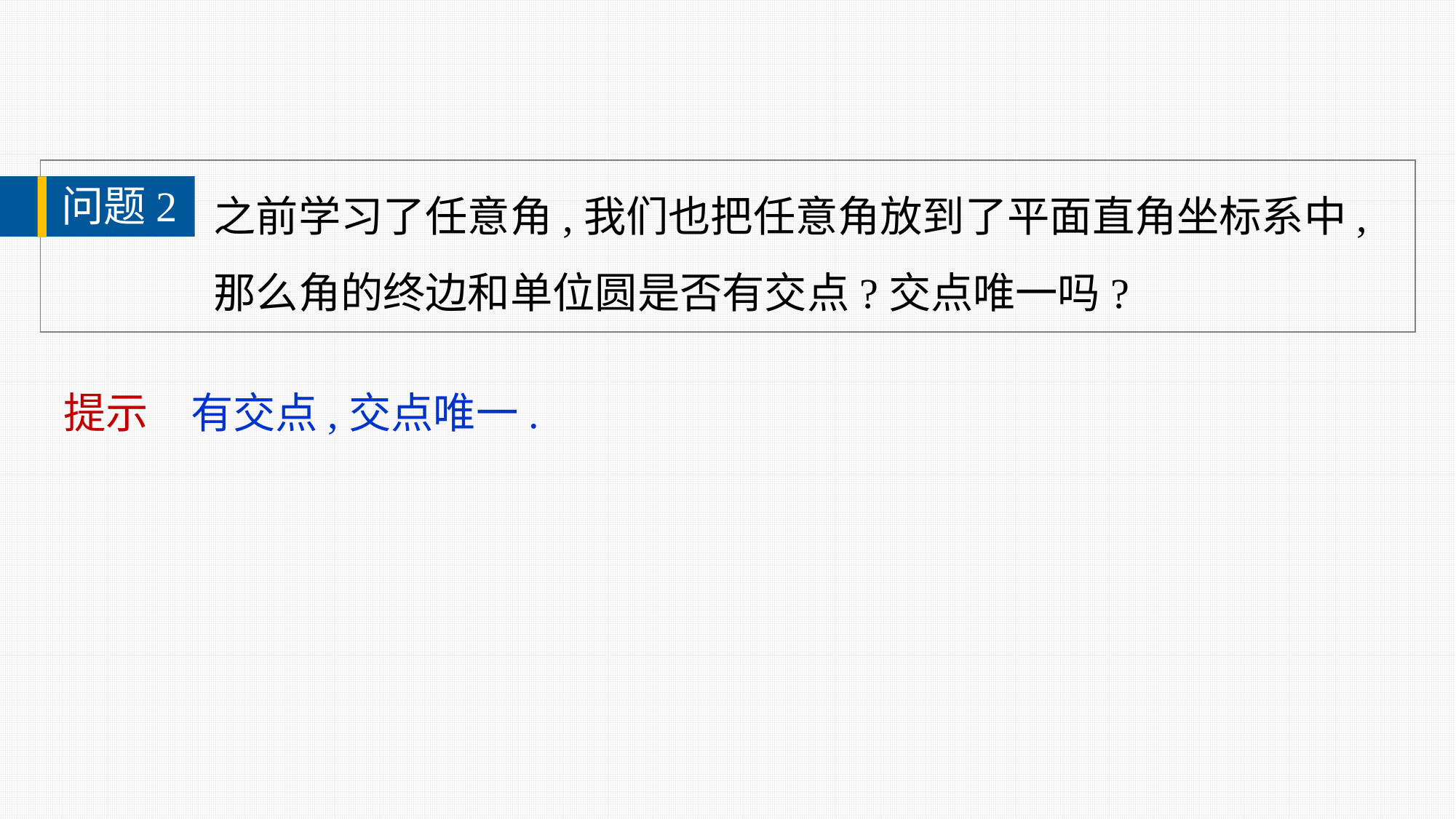

之前学习了任意角,我们也把任意角放到了平面直角坐标系中,那么角的终边和单位圆是否有交点?交点唯一吗?

问题2

提示　有交点,交点唯一.